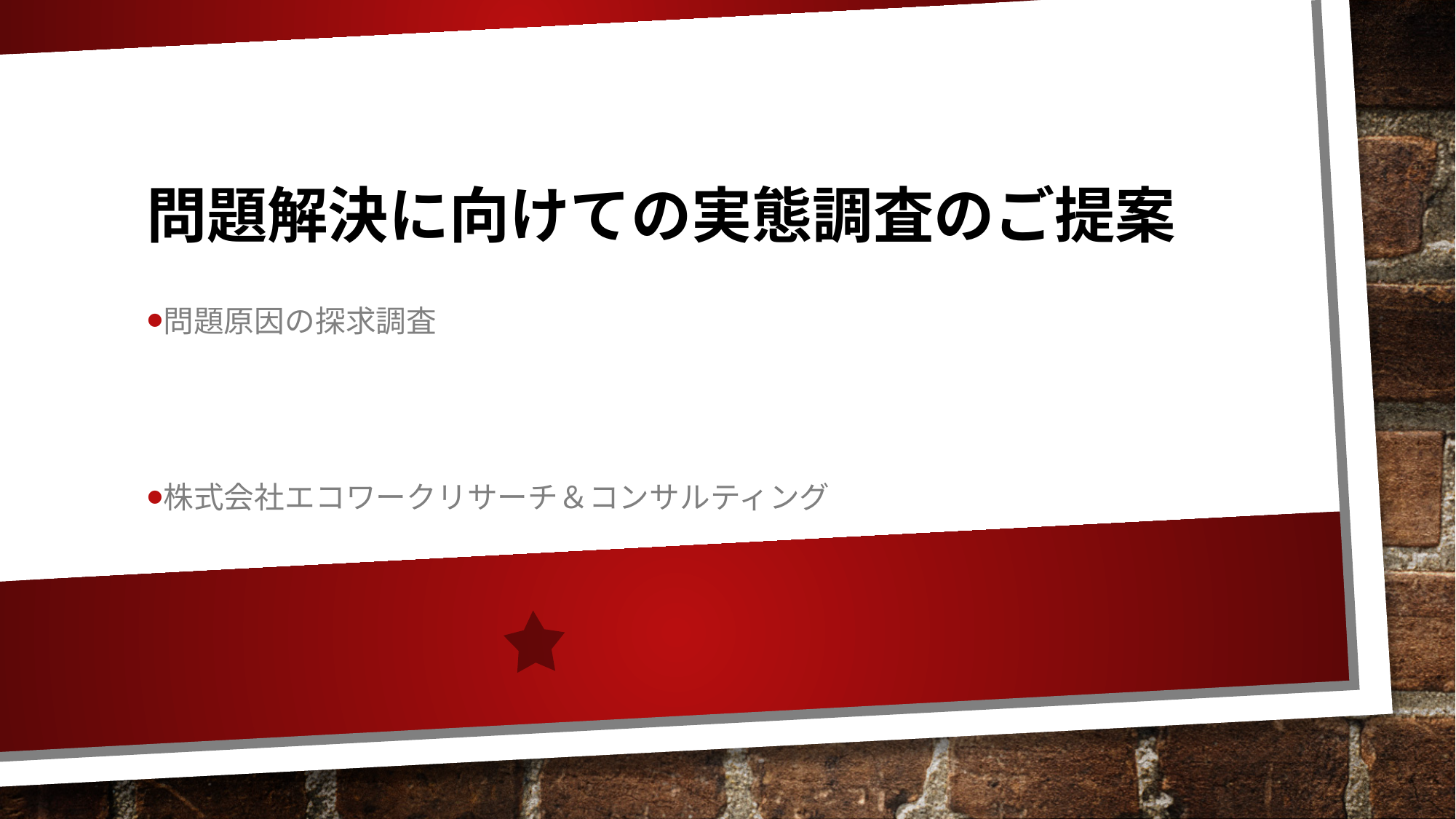

# 問題解決に向けての実態調査のご提案
問題原因の探求調査

株式会社エコワークリサーチ＆コンサルティング